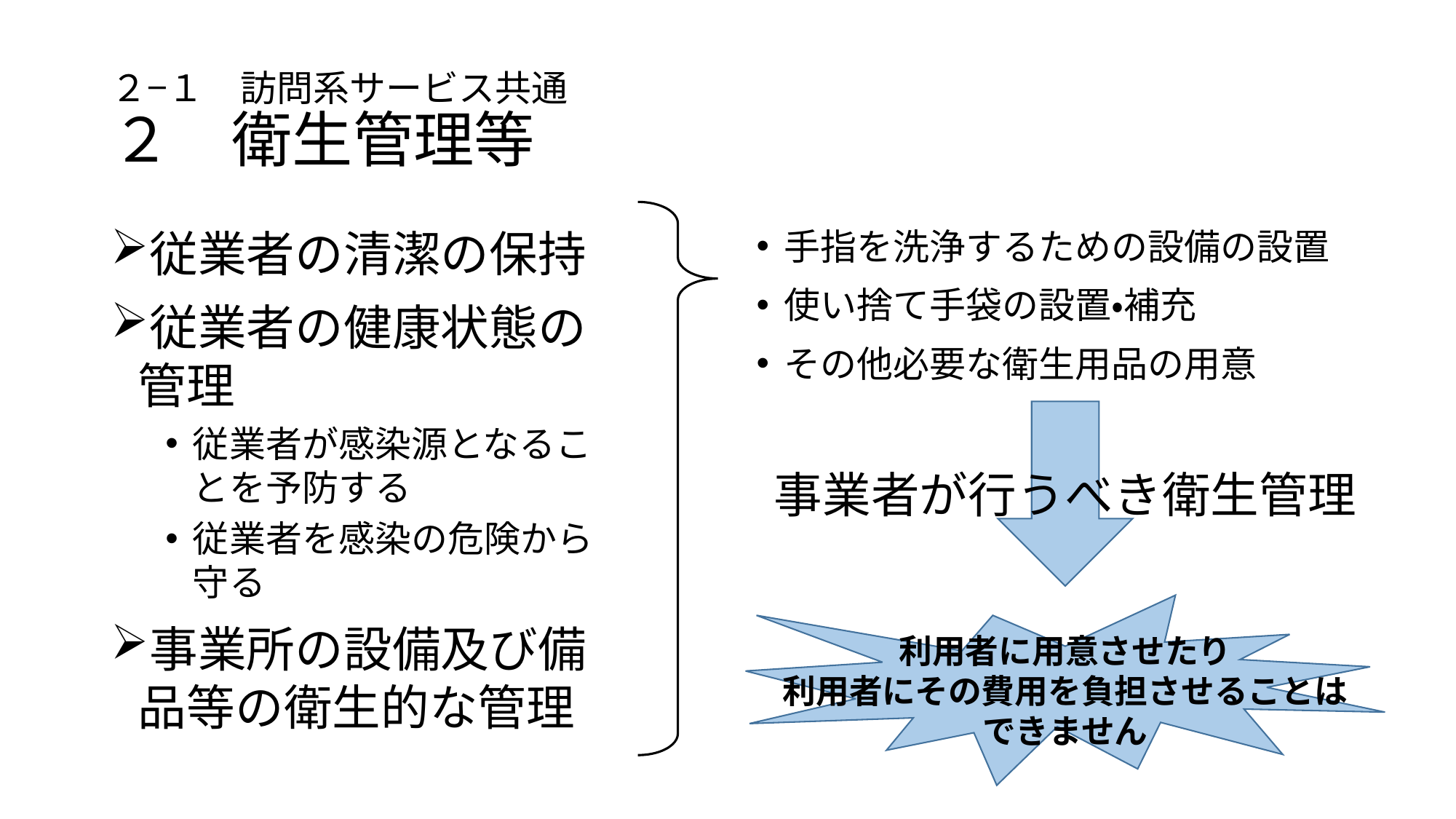

# ２−１　訪問系サービス共通 ２　衛生管理等

従業者の清潔の保持
従業者の健康状態の管理
従業者が感染源となることを予防する
従業者を感染の危険から守る
事業所の設備及び備品等の衛生的な管理
手指を洗浄するための設備の設置
使い捨て手袋の設置・補充
その他必要な衛生用品の用意

事業者が行うべき衛生管理

利用者に用意させたり
利用者にその費用を負担させることは
できません